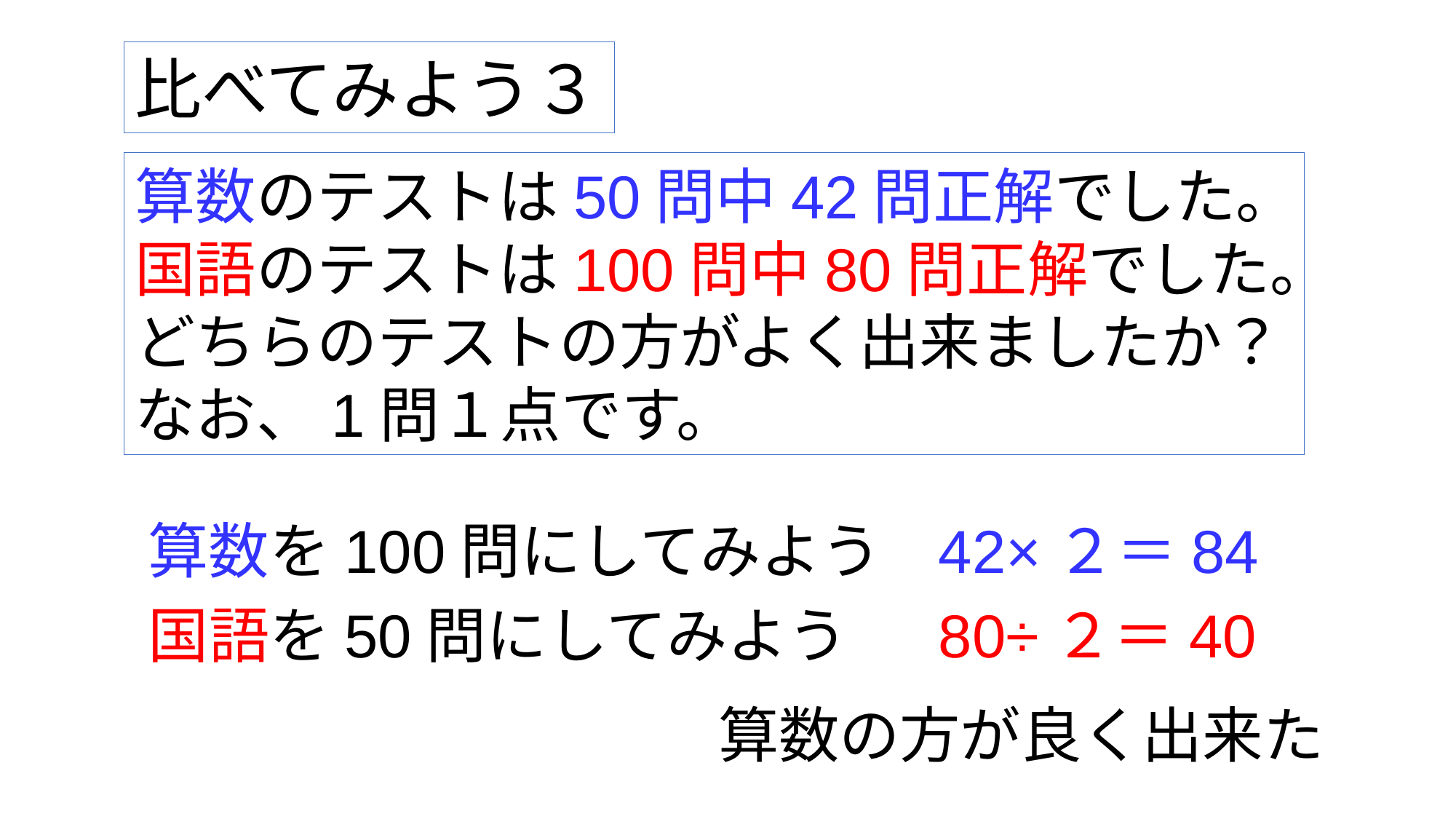

比べてみよう３
算数のテストは50問中42問正解でした。国語のテストは100問中80問正解でした。どちらのテストの方がよく出来ましたか？なお、1問１点です。
算数を100問にしてみよう
42×２＝84
国語を50問にしてみよう
80÷２＝40
算数の方が良く出来た